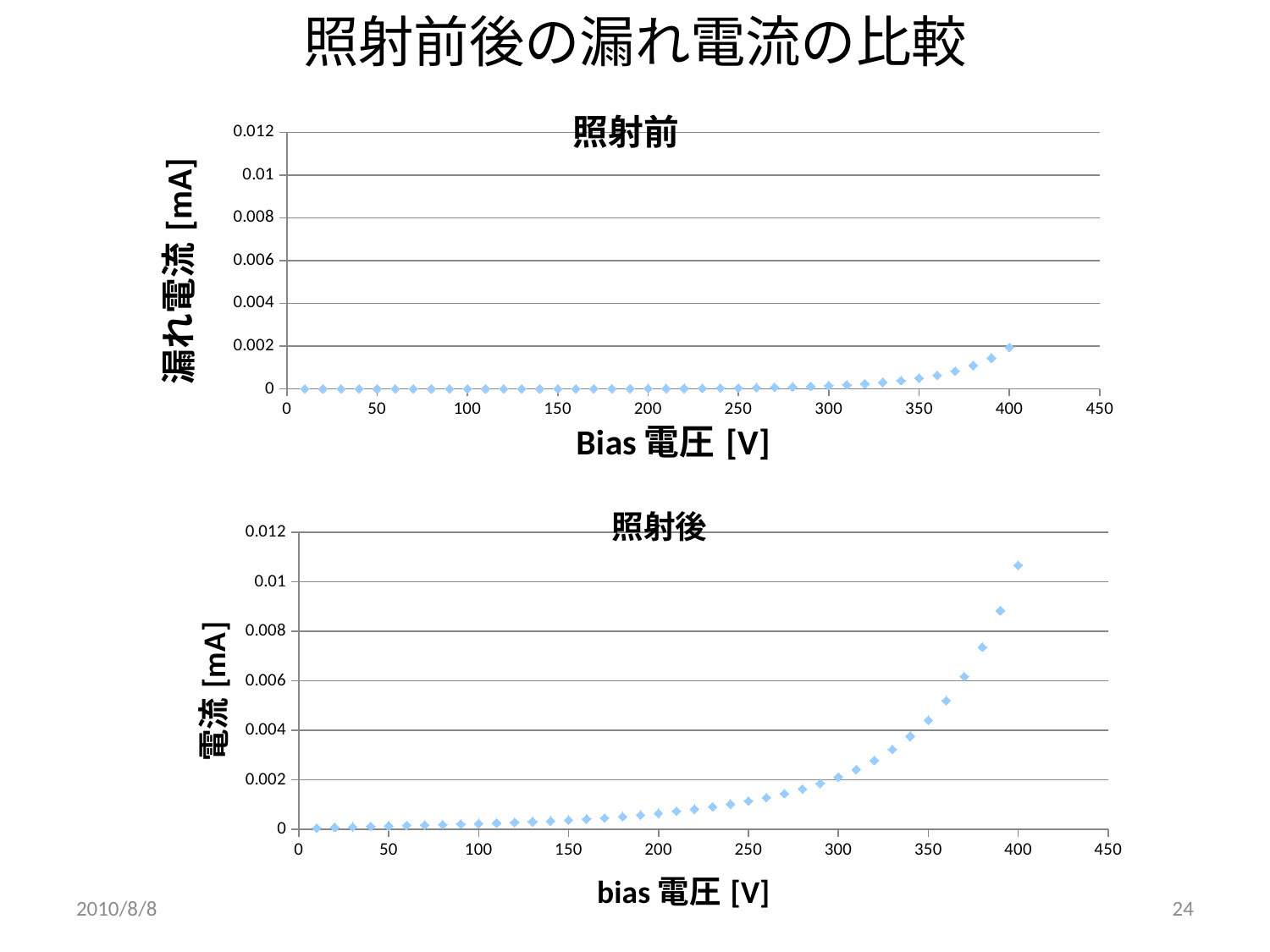

# 照射前後の漏れ電流の比較

### Chart: 照射前

| Category |  |
|---|---|

### Chart: 照射後

| Category |  |
|---|---|
2010/8/8
24